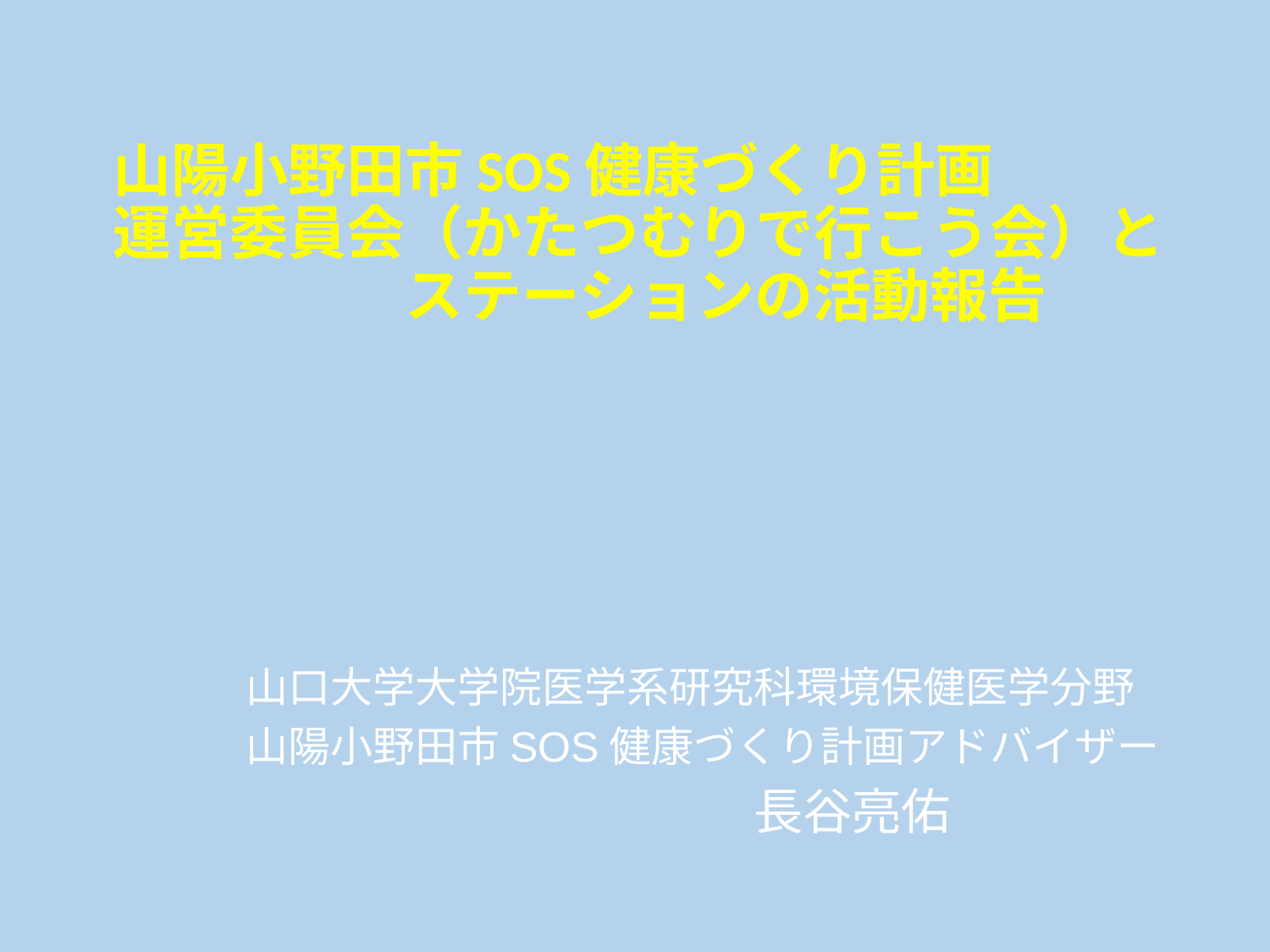

# 山陽小野田市SOS健康づくり計画 運営委員会（かたつむりで行こう会）と 　　　　　ステーションの活動報告
山口大学大学院医学系研究科環境保健医学分野
山陽小野田市SOS健康づくり計画アドバイザー
				長谷亮佑